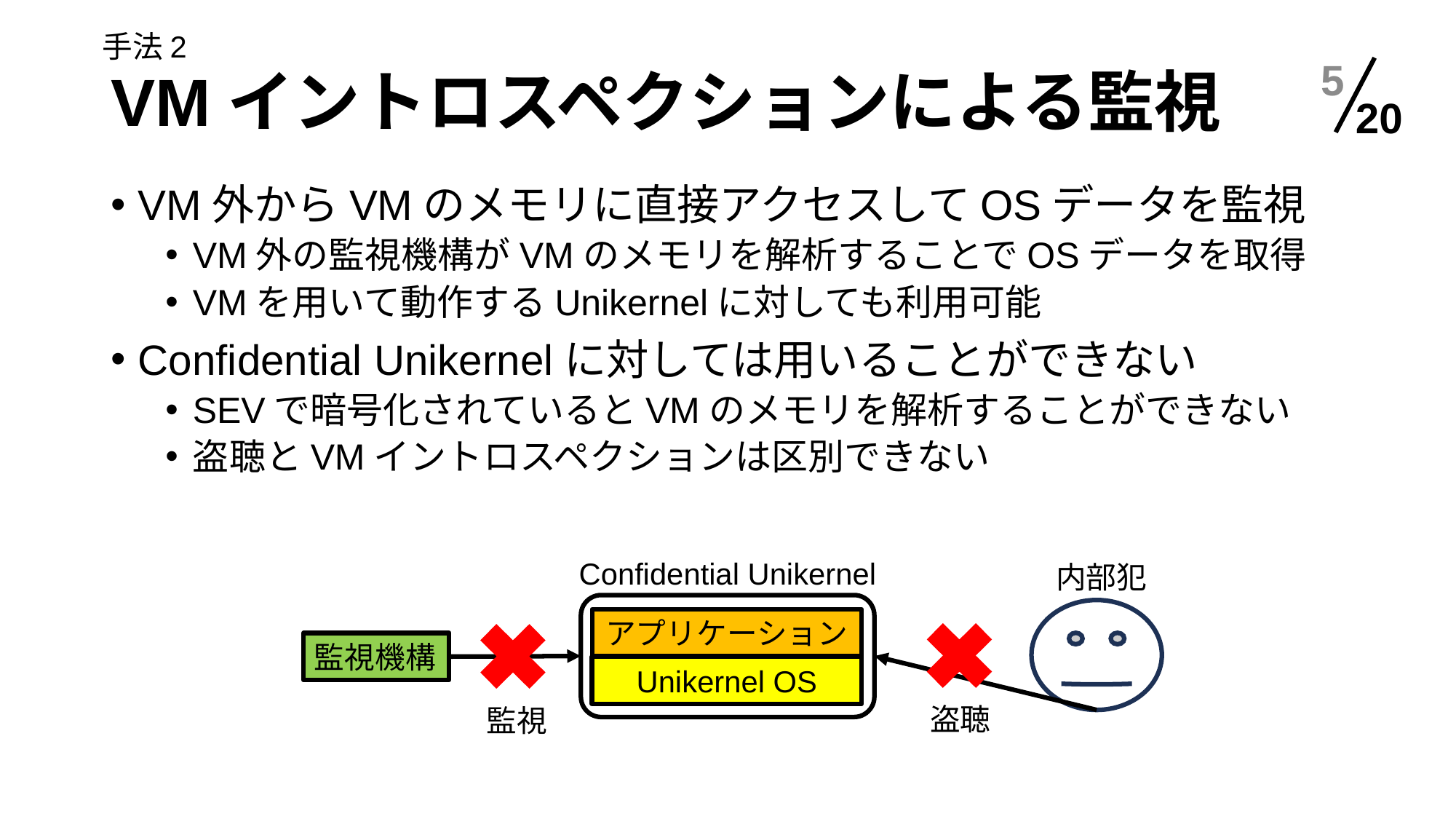

手法2
# VMイントロスペクションによる監視
5
VM外からVMのメモリに直接アクセスしてOSデータを監視
VM外の監視機構がVMのメモリを解析することでOSデータを取得
VMを用いて動作するUnikernelに対しても利用可能
Confidential Unikernelに対しては用いることができない
SEVで暗号化されているとVMのメモリを解析することができない
盗聴とVMイントロスペクションは区別できない
Confidential Unikernel
内部犯

アプリケーション

監視機構
Unikernel OS
盗聴
監視